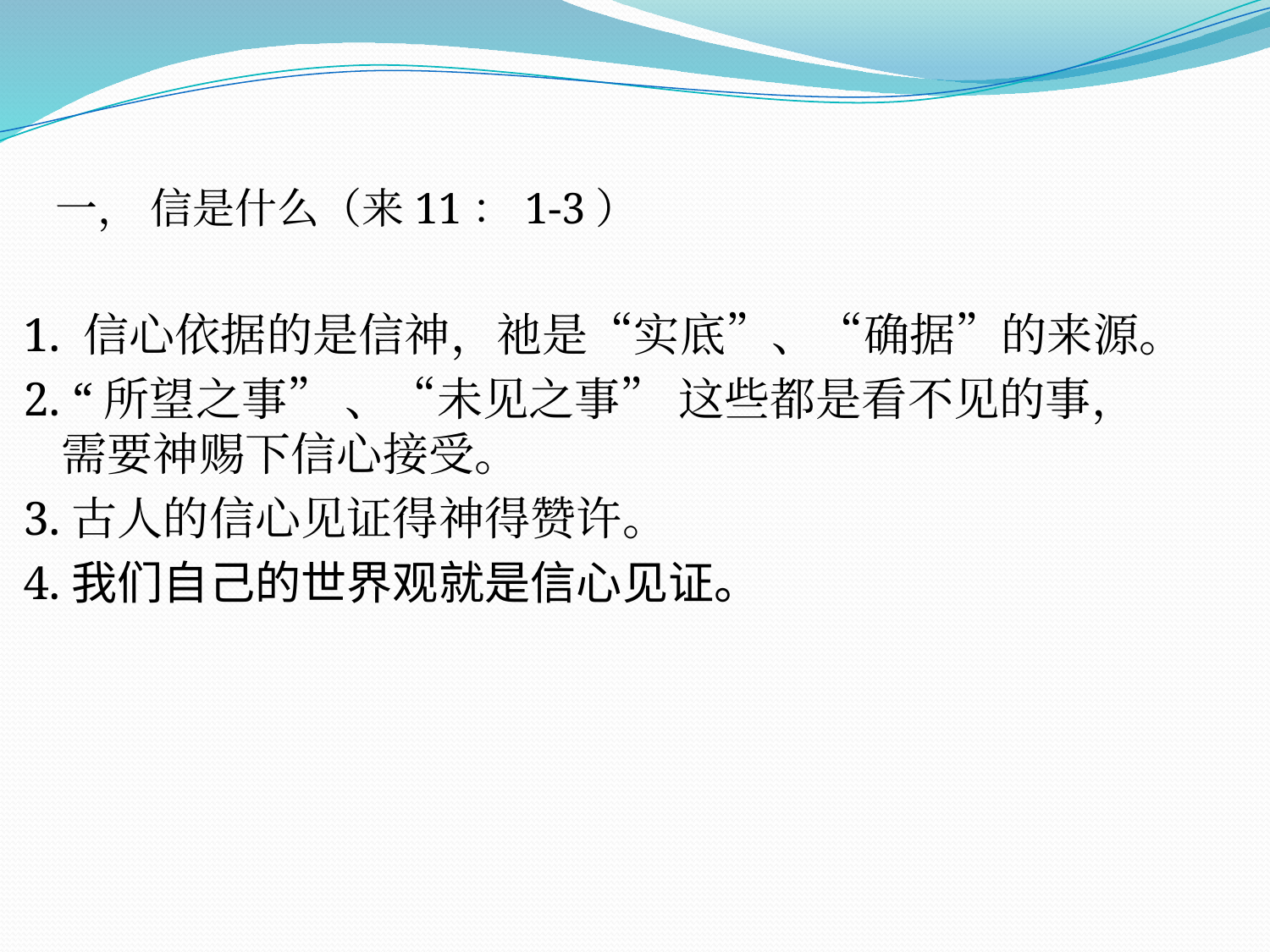

一， 信是什么（来11：1-3）

1. 信心依据的是信神，祂是“实底”、“确据”的来源。
2. “所望之事” 、“未见之事” 这些都是看不见的事，需要神赐下信心接受。
3.古人的信心见证得神得赞许。
4.我们自己的世界观就是信心见证。